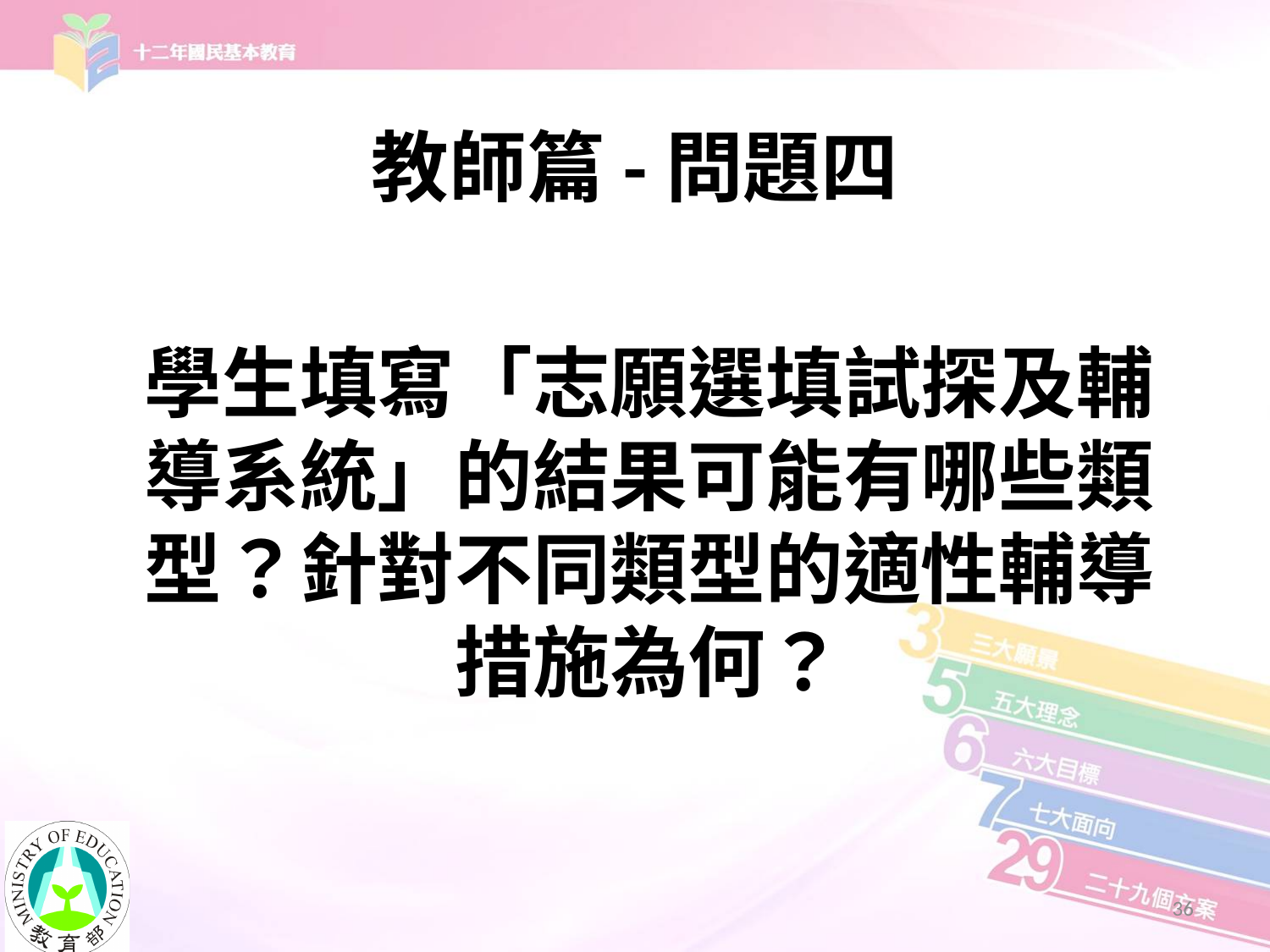

# 教師篇-問題四
	學生填寫「志願選填試探及輔導系統」的結果可能有哪些類型？針對不同類型的適性輔導措施為何？
36